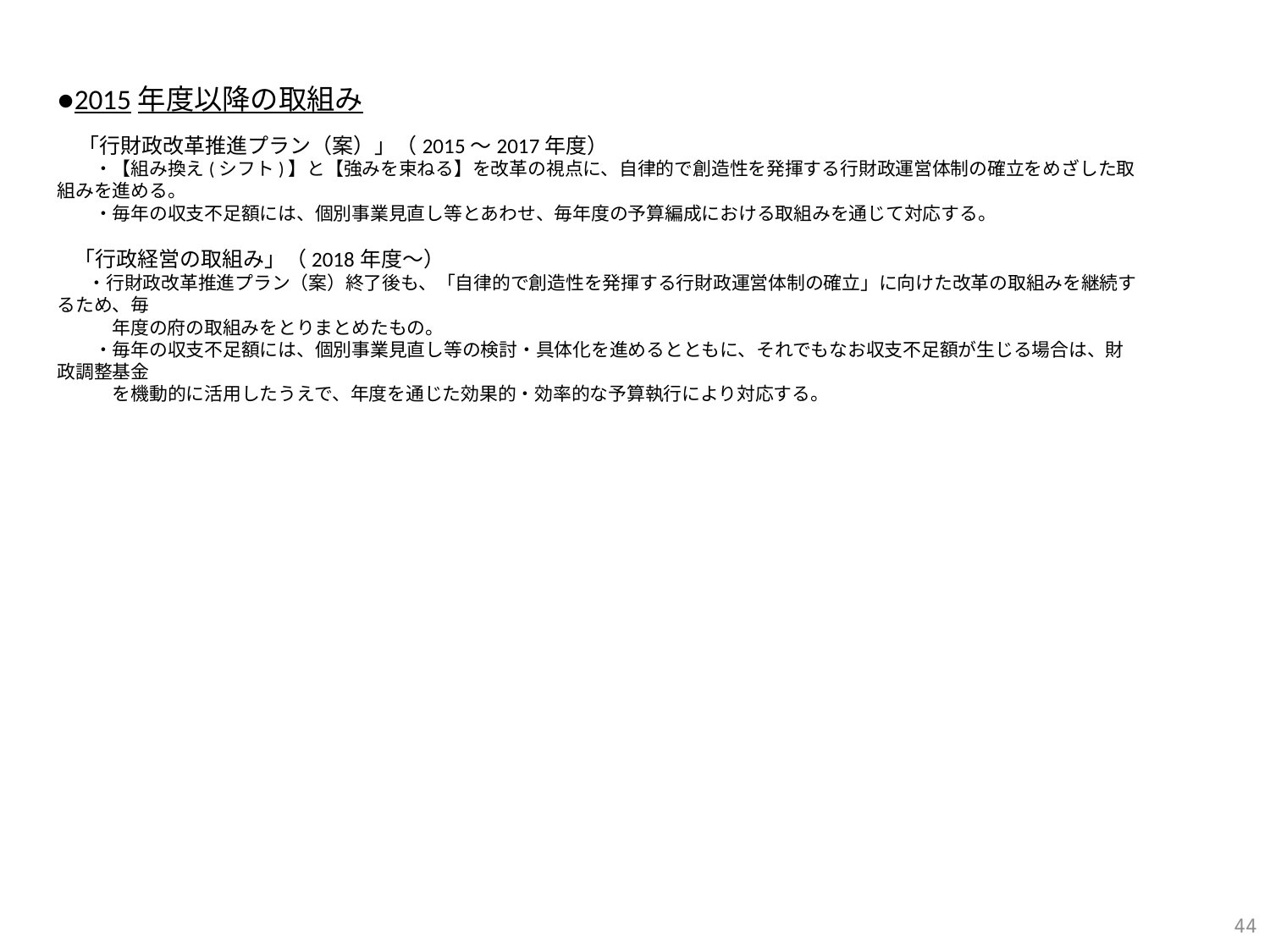

●2015年度以降の取組み

　「行財政改革推進プラン（案）」（2015～2017年度）
　　・【組み換え(シフト)】と【強みを束ねる】を改革の視点に、自律的で創造性を発揮する行財政運営体制の確立をめざした取組みを進める。
　　・毎年の収支不足額には、個別事業見直し等とあわせ、毎年度の予算編成における取組みを通じて対応する。

   「行政経営の取組み」（2018年度～）
　   ・行財政改革推進プラン（案）終了後も、「自律的で創造性を発揮する行財政運営体制の確立」に向けた改革の取組みを継続するため、毎
　　　年度の府の取組みをとりまとめたもの。
　　・毎年の収支不足額には、個別事業見直し等の検討・具体化を進めるとともに、それでもなお収支不足額が生じる場合は、財政調整基金
　　　を機動的に活用したうえで、年度を通じた効果的・効率的な予算執行により対応する。

44